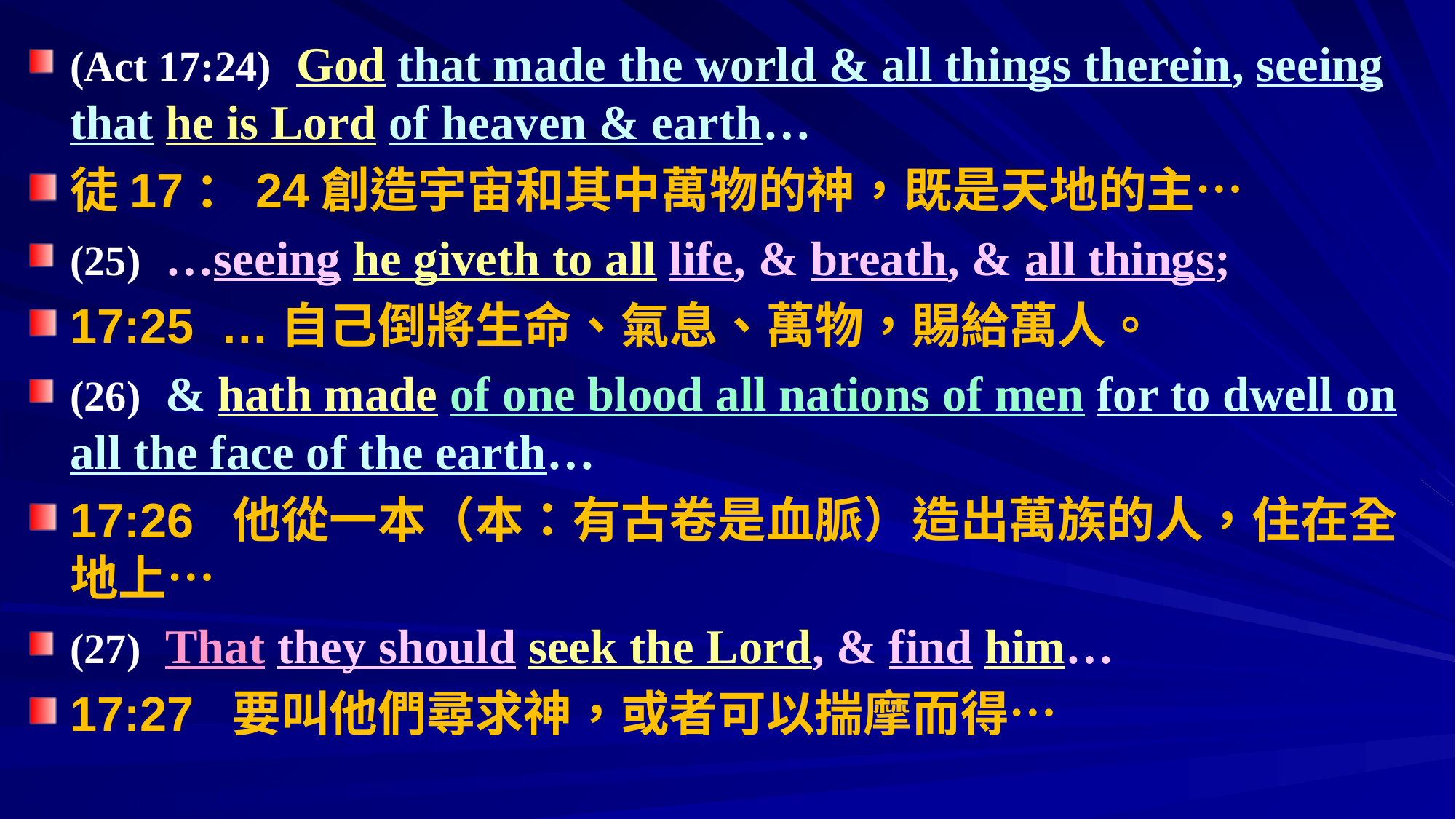

(Act 17:24)  God that made the world & all things therein, seeing that he is Lord of heaven & earth…
徒17：24創造宇宙和其中萬物的神，既是天地的主…
(25)  …seeing he giveth to all life, & breath, & all things;
17:25  …自己倒將生命、氣息、萬物，賜給萬人。
(26)  & hath made of one blood all nations of men for to dwell on all the face of the earth…
17:26  他從一本（本：有古卷是血脈）造出萬族的人，住在全地上…
(27)  That they should seek the Lord, & find him…
17:27  要叫他們尋求神，或者可以揣摩而得…